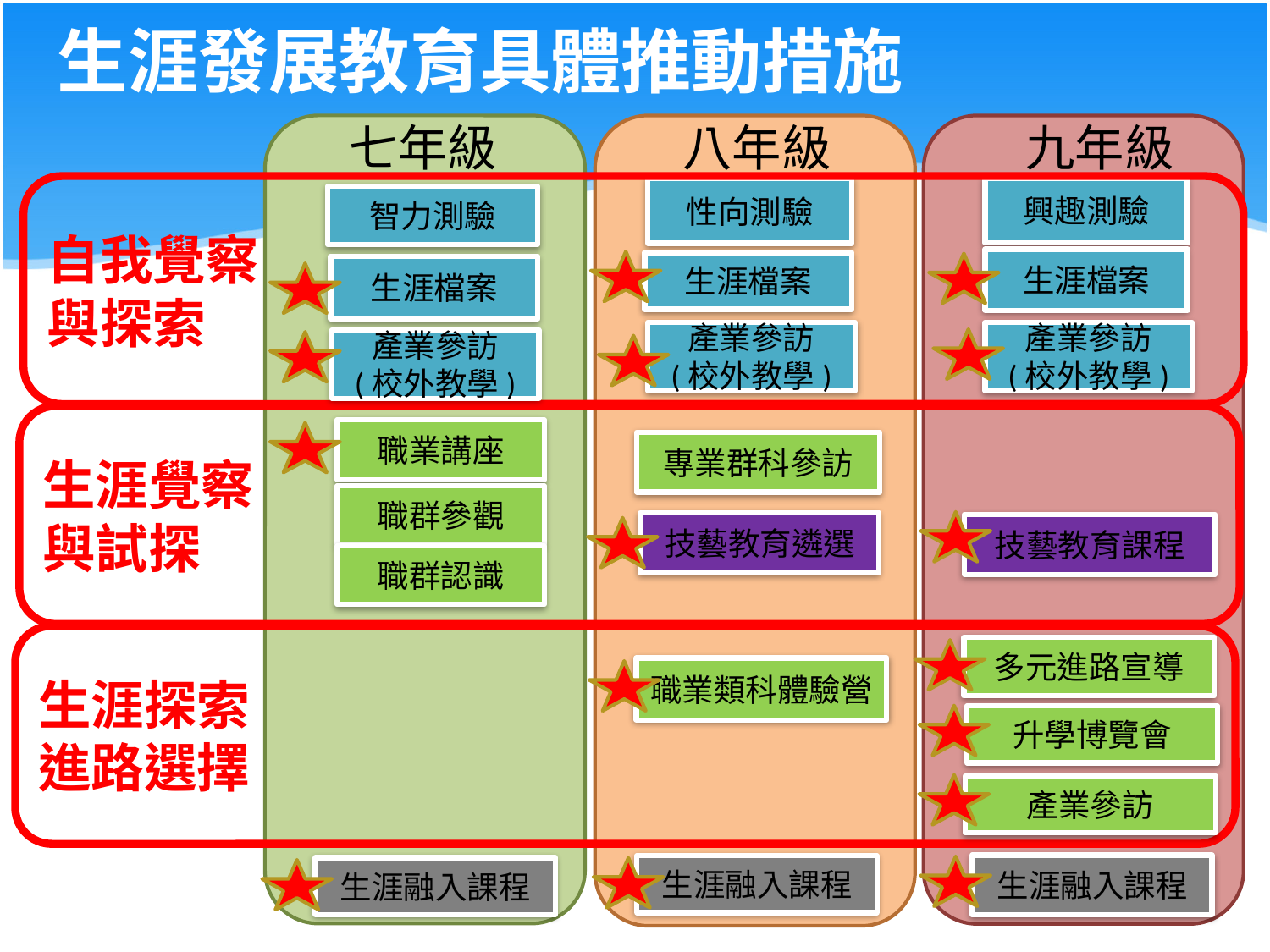

生涯發展教育具體推動措施

七年級
八年級
九年級
自我覺察
與探索
興趣測驗
性向測驗
智力測驗
生涯檔案

生涯檔案

生涯檔案

產業參訪
(校外教學)
產業參訪
(校外教學)

產業參訪
(校外教學)

生涯覺察
與試探
職業講座

專業群科參訪
職群參觀

技藝教育遴選
技藝教育課程

職群認識
生涯探索
進路選擇
多元進路宣導

職業類科體驗營

升學博覽會

產業參訪
生涯融入課程
生涯融入課程

生涯融入課程